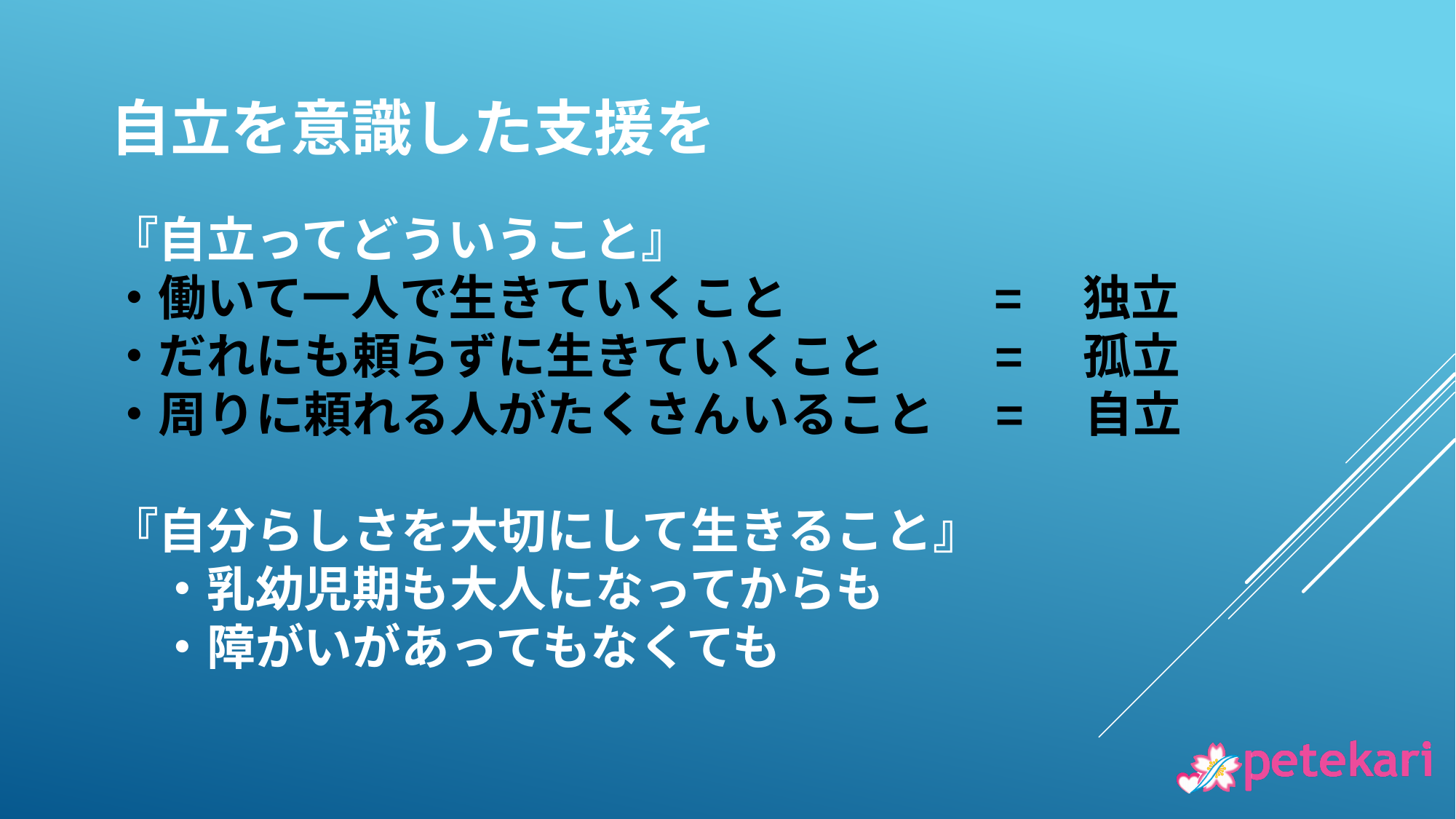

自立を意識した支援を
『自立ってどういうこと』
・働いて一人で生きていくこと　　　　=　独立
・だれにも頼らずに生きていくこと　　=　孤立
・周りに頼れる人がたくさんいること　=　自立

『自分らしさを大切にして生きること』
　・乳幼児期も大人になってからも
　・障がいがあってもなくても